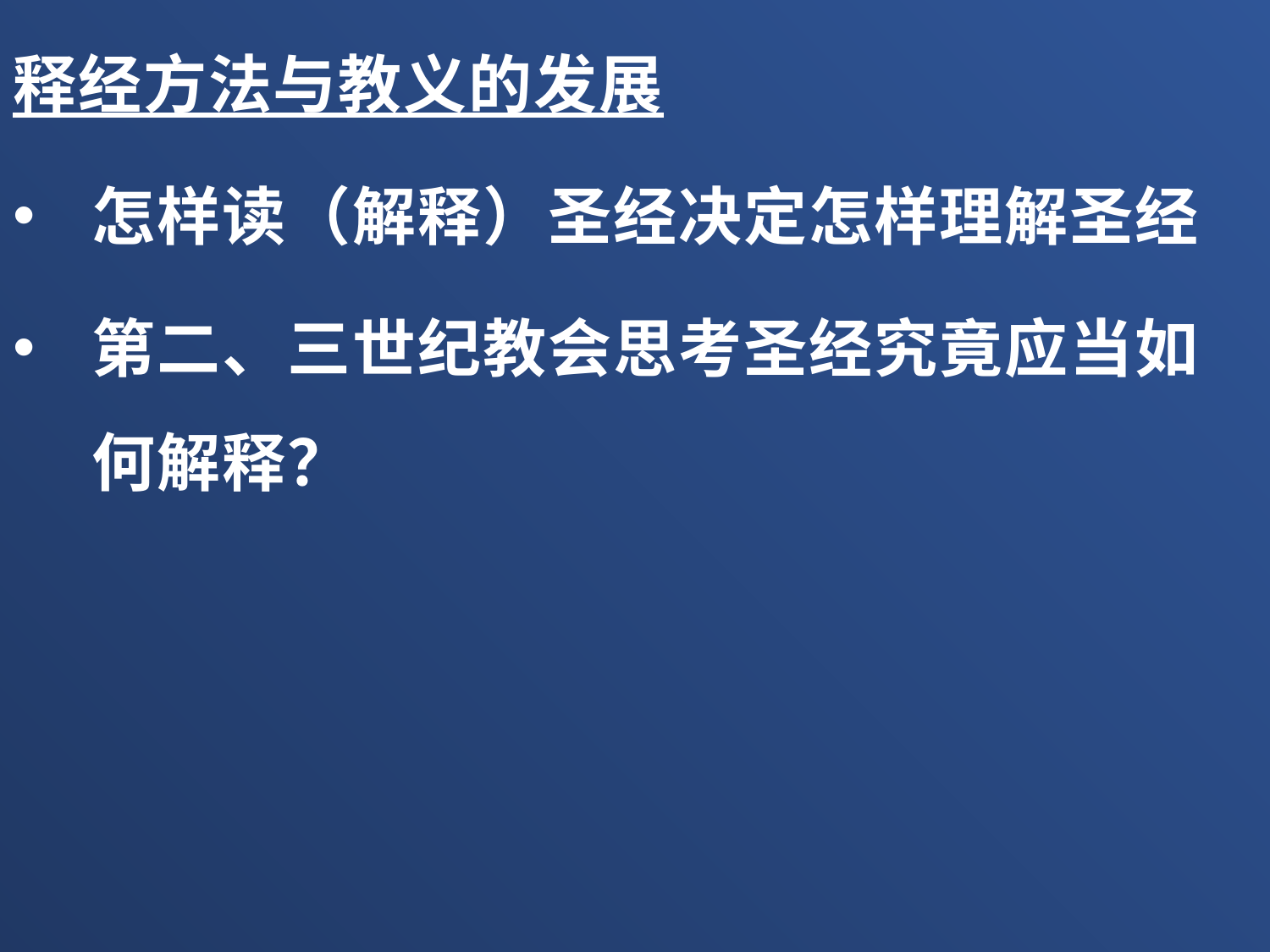

释经方法与教义的发展
怎样读（解释）圣经决定怎样理解圣经
第二、三世纪教会思考圣经究竟应当如何解释？